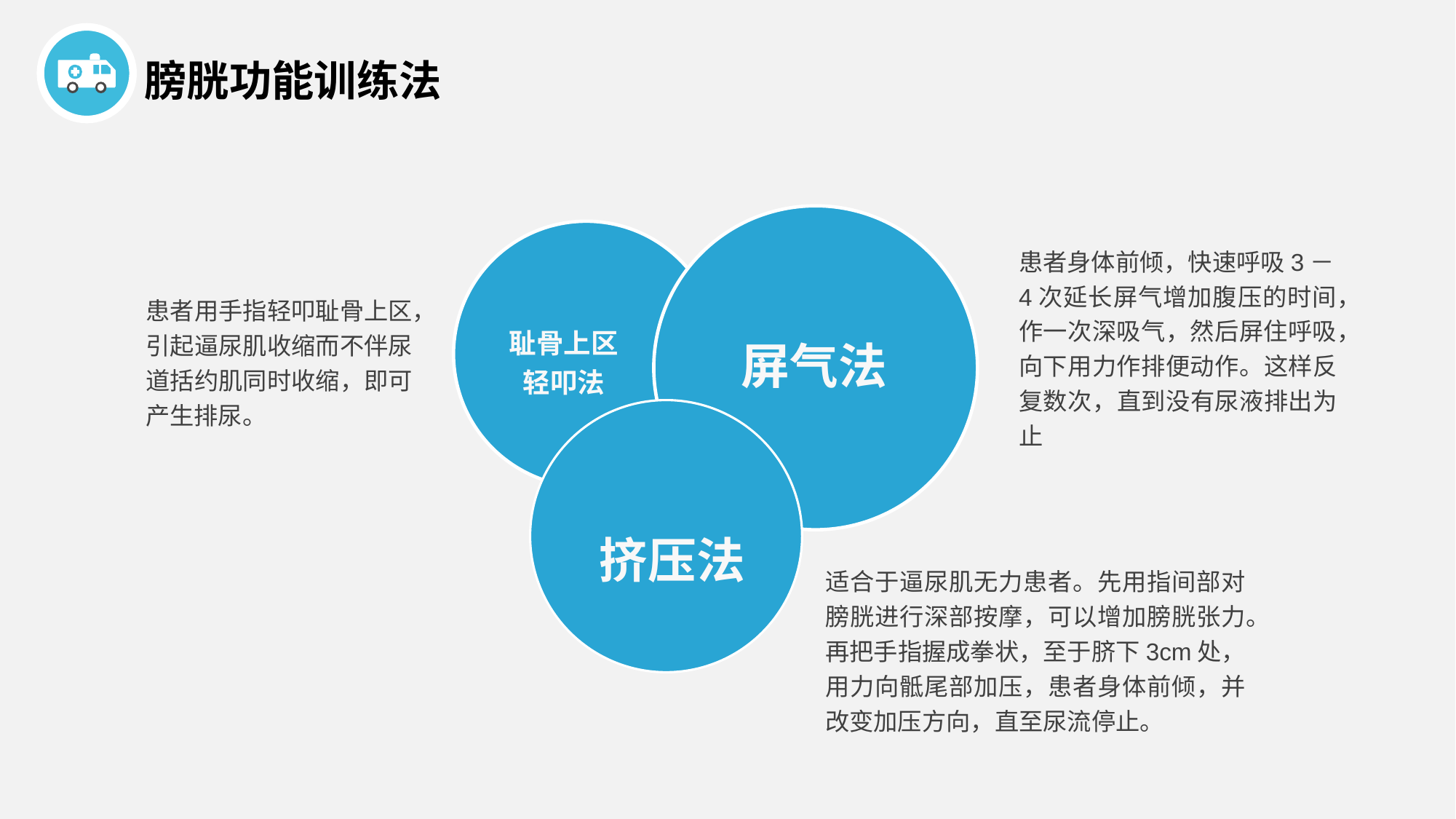

膀胱功能训练法

耻骨上区轻叩法
屏气法

挤压法
患者身体前倾，快速呼吸3－4次延长屏气增加腹压的时间，作一次深吸气，然后屏住呼吸，向下用力作排便动作。这样反复数次，直到没有尿液排出为止
患者用手指轻叩耻骨上区，引起逼尿肌收缩而不伴尿道括约肌同时收缩，即可产生排尿。
适合于逼尿肌无力患者。先用指间部对膀胱进行深部按摩，可以增加膀胱张力。再把手指握成拳状，至于脐下3cm处，用力向骶尾部加压，患者身体前倾，并改变加压方向，直至尿流停止。